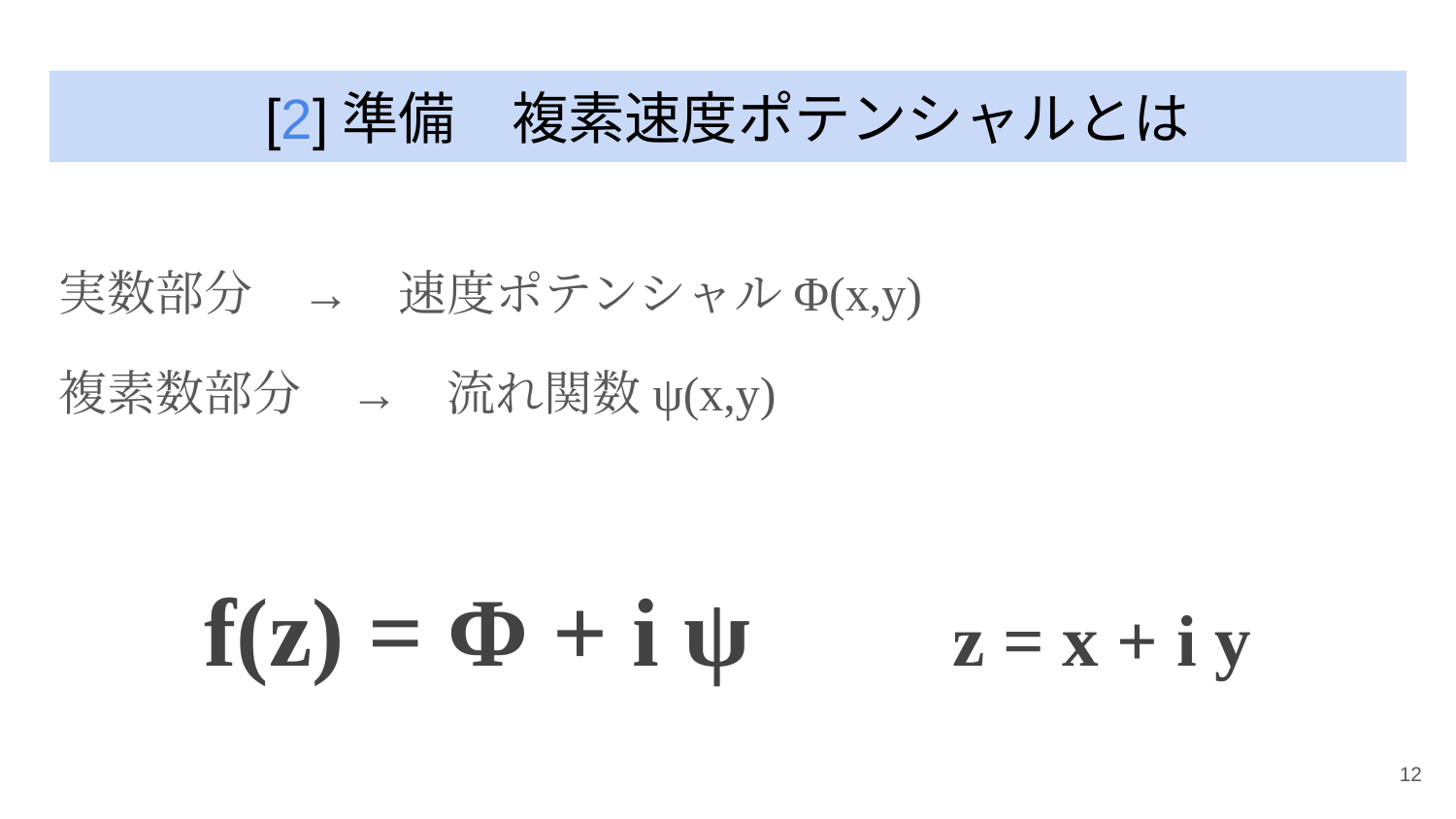

# [2]準備　複素速度ポテンシャルとは
実数部分　→　速度ポテンシャルΦ(x,y)
複素数部分　→　流れ関数ψ(x,y)

f(z) = Φ + i ψ　　　z = x + i y

12